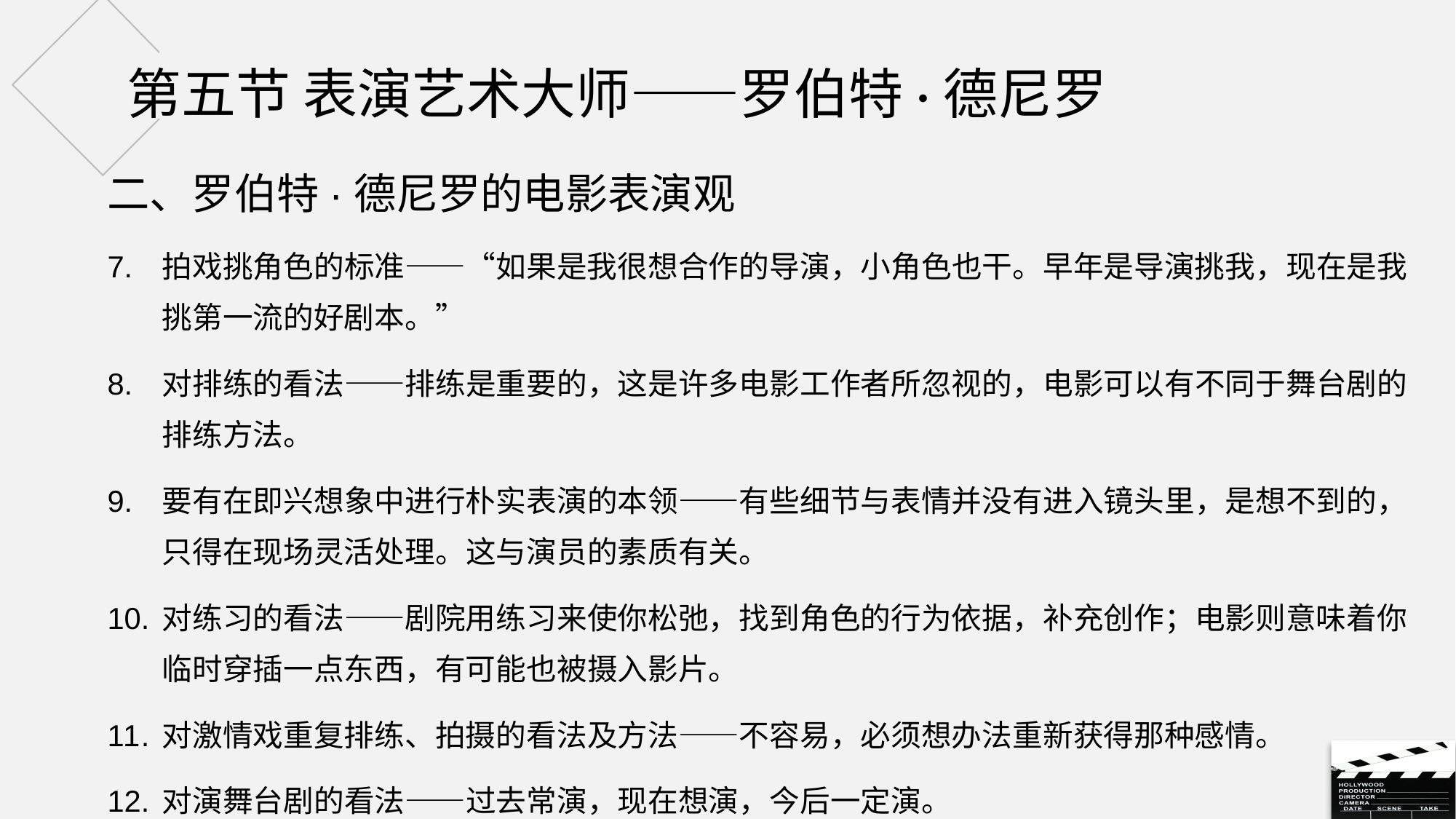

# 第五节 表演艺术大师——罗伯特·德尼罗
二、罗伯特·德尼罗的电影表演观
拍戏挑角色的标准——“如果是我很想合作的导演，小角色也干。早年是导演挑我，现在是我挑第一流的好剧本。”
对排练的看法——排练是重要的，这是许多电影工作者所忽视的，电影可以有不同于舞台剧的排练方法。
要有在即兴想象中进行朴实表演的本领——有些细节与表情并没有进入镜头里，是想不到的，只得在现场灵活处理。这与演员的素质有关。
对练习的看法——剧院用练习来使你松弛，找到角色的行为依据，补充创作；电影则意味着你临时穿插一点东西，有可能也被摄入影片。
对激情戏重复排练、拍摄的看法及方法——不容易，必须想办法重新获得那种感情。
对演舞台剧的看法——过去常演，现在想演，今后一定演。